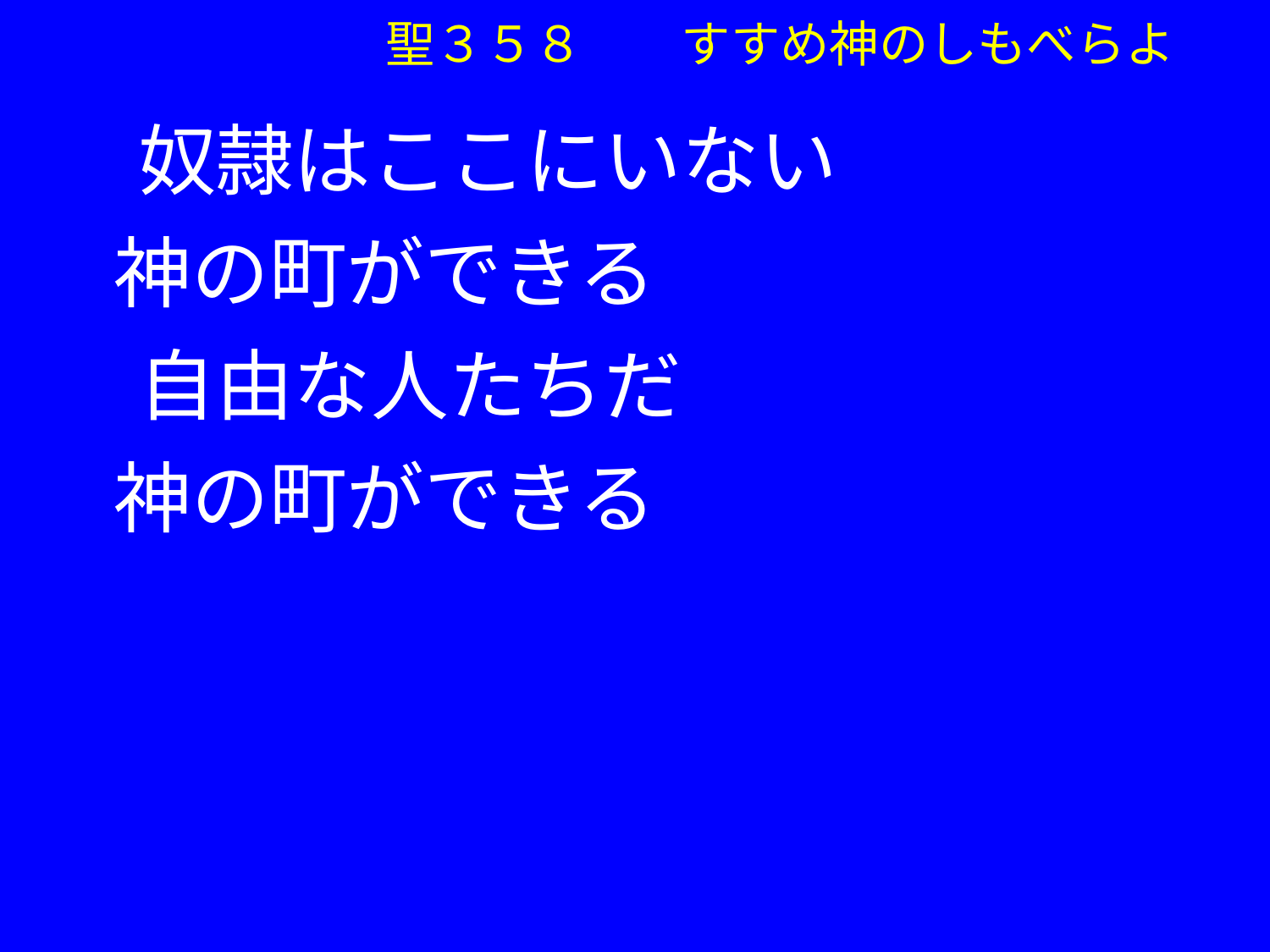

奴隷はここにいない
   神の町ができる
　 自由な人たちだ
   神の町ができる

聖３５８　　すすめ神のしもべらよ